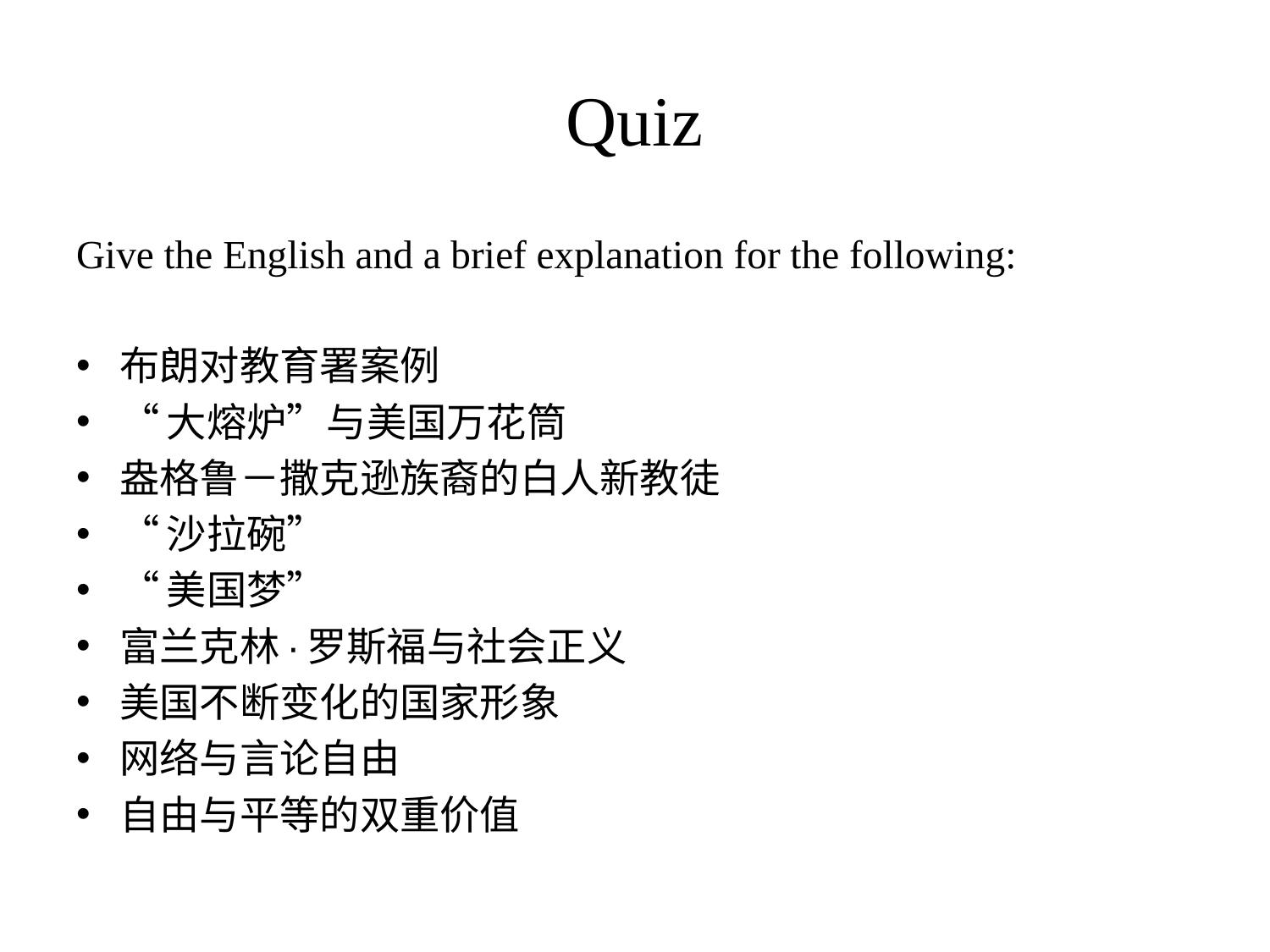

# Quiz
Give the English and a brief explanation for the following:

布朗对教育署案例
“大熔炉”与美国万花筒
盎格鲁－撒克逊族裔的白人新教徒
“沙拉碗”
“美国梦”
富兰克林·罗斯福与社会正义
美国不断变化的国家形象
网络与言论自由
自由与平等的双重价值